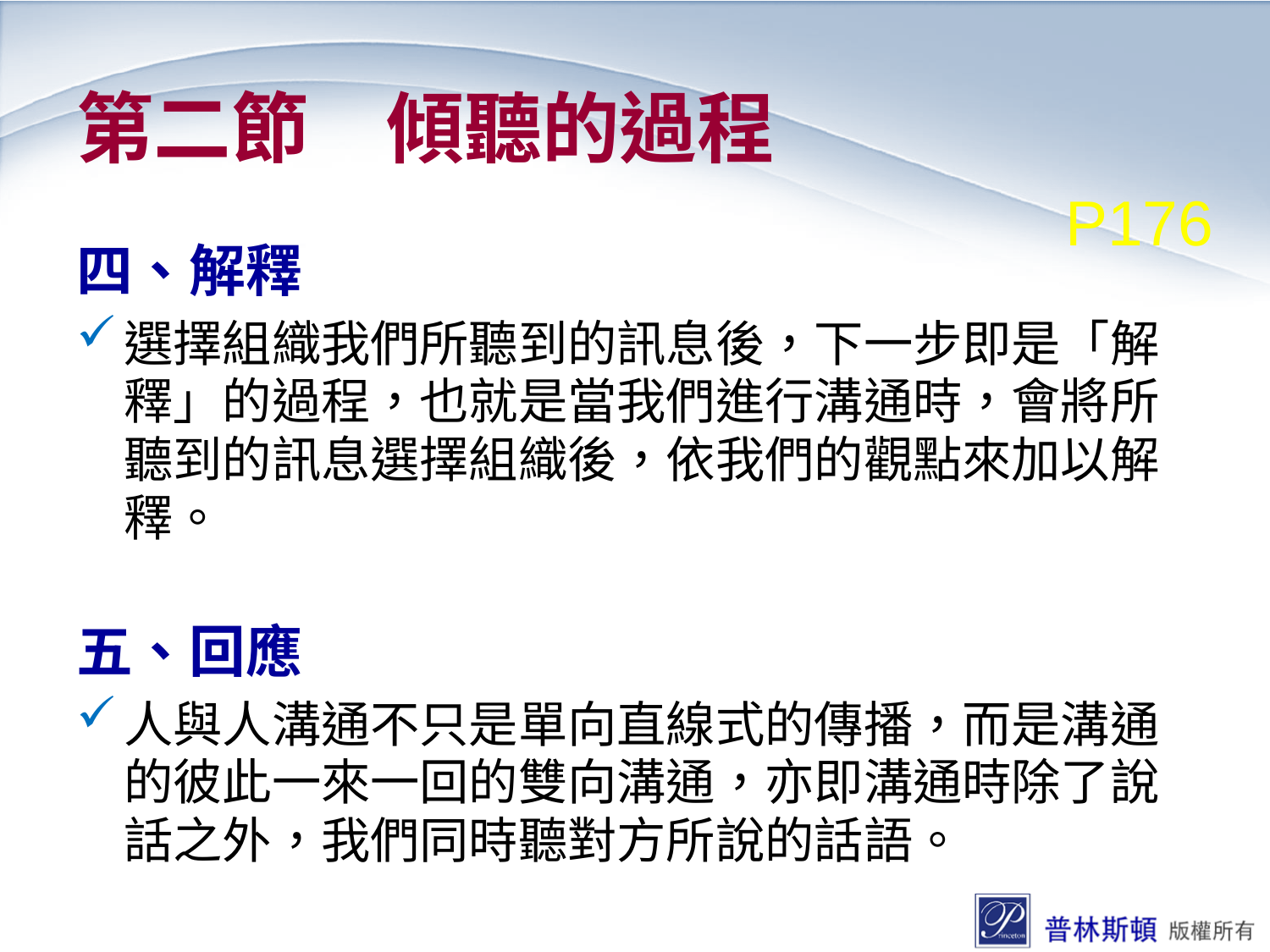

# 第二節　傾聽的過程
P176
四、解釋
選擇組織我們所聽到的訊息後，下一步即是「解釋」的過程，也就是當我們進行溝通時，會將所聽到的訊息選擇組織後，依我們的觀點來加以解釋。

五、回應
人與人溝通不只是單向直線式的傳播，而是溝通的彼此一來一回的雙向溝通，亦即溝通時除了說話之外，我們同時聽對方所說的話語。